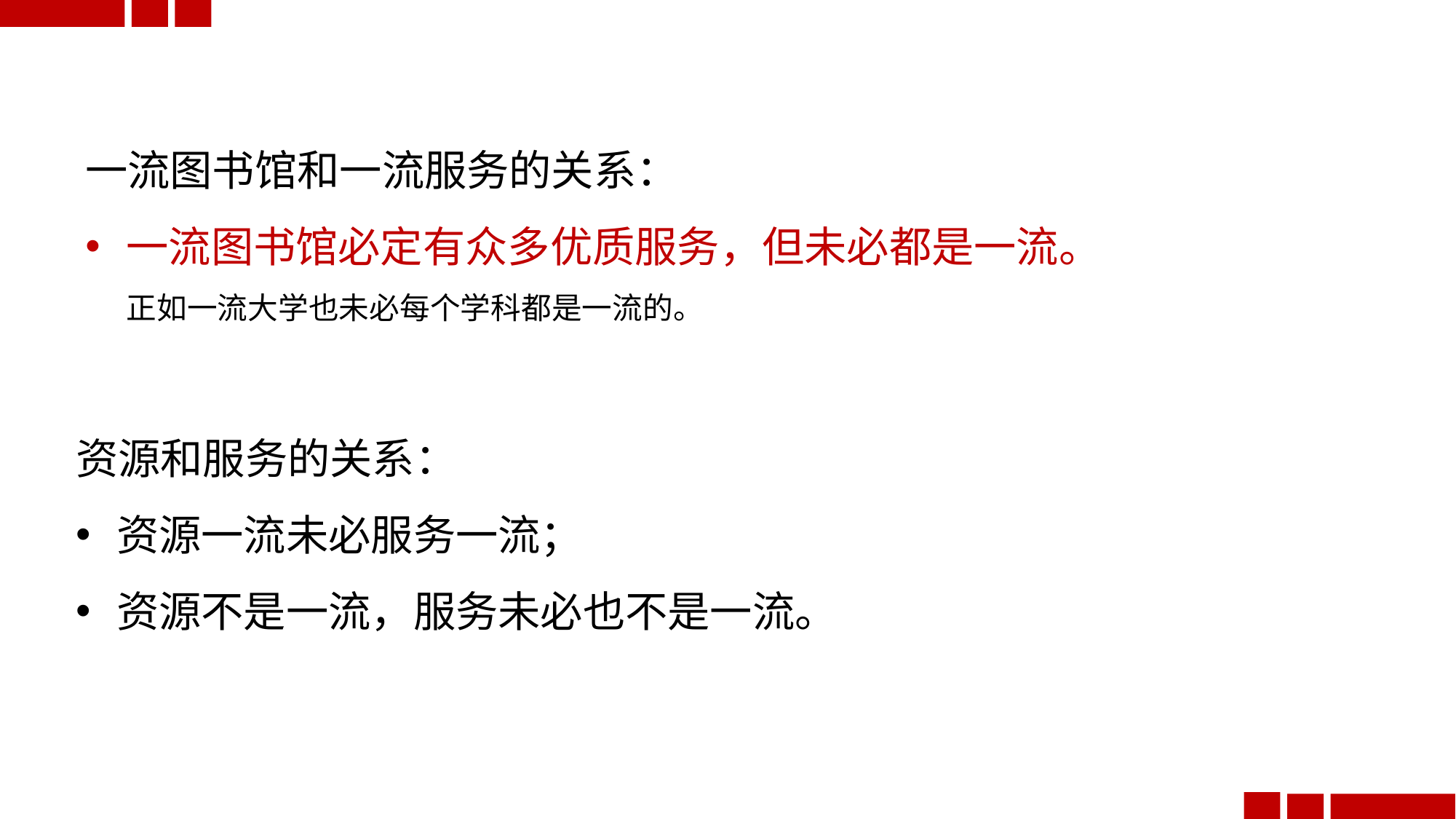

一流图书馆和一流服务的关系：
一流图书馆必定有众多优质服务，但未必都是一流。正如一流大学也未必每个学科都是一流的。
资源和服务的关系：
资源一流未必服务一流；
资源不是一流，服务未必也不是一流。